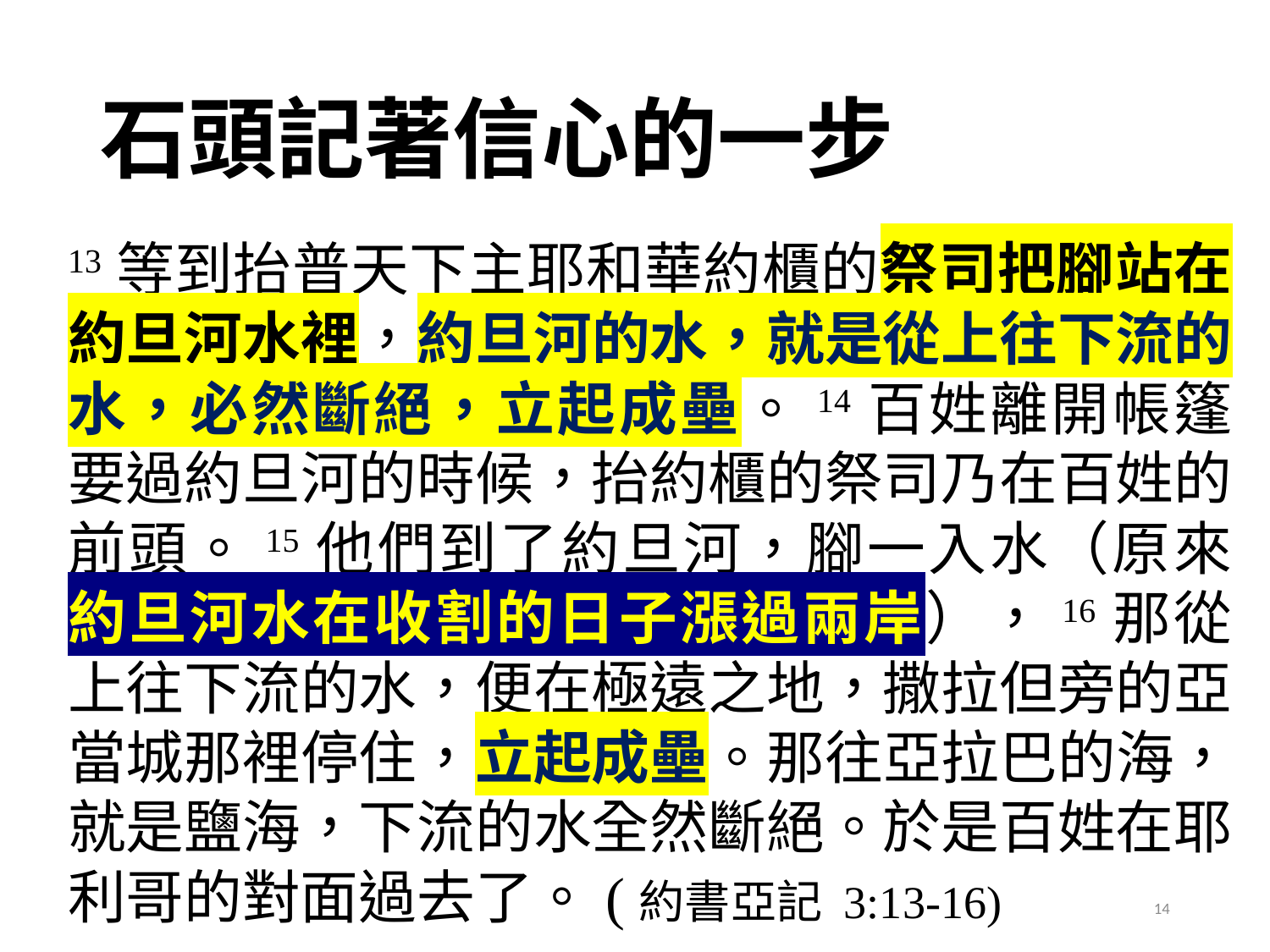

# 石頭記著信心的一步
13等到抬普天下主耶和華約櫃的祭司把腳站在約旦河水裡，約旦河的水，就是從上往下流的水，必然斷絕，立起成壘。14百姓離開帳篷要過約旦河的時候，抬約櫃的祭司乃在百姓的前頭。15他們到了約旦河，腳一入水（原來約旦河水在收割的日子漲過兩岸），16那從上往下流的水，便在極遠之地，撒拉但旁的亞當城那裡停住，立起成壘。那往亞拉巴的海，就是鹽海，下流的水全然斷絕。於是百姓在耶利哥的對面過去了。(約書亞記 3:13-16)
14